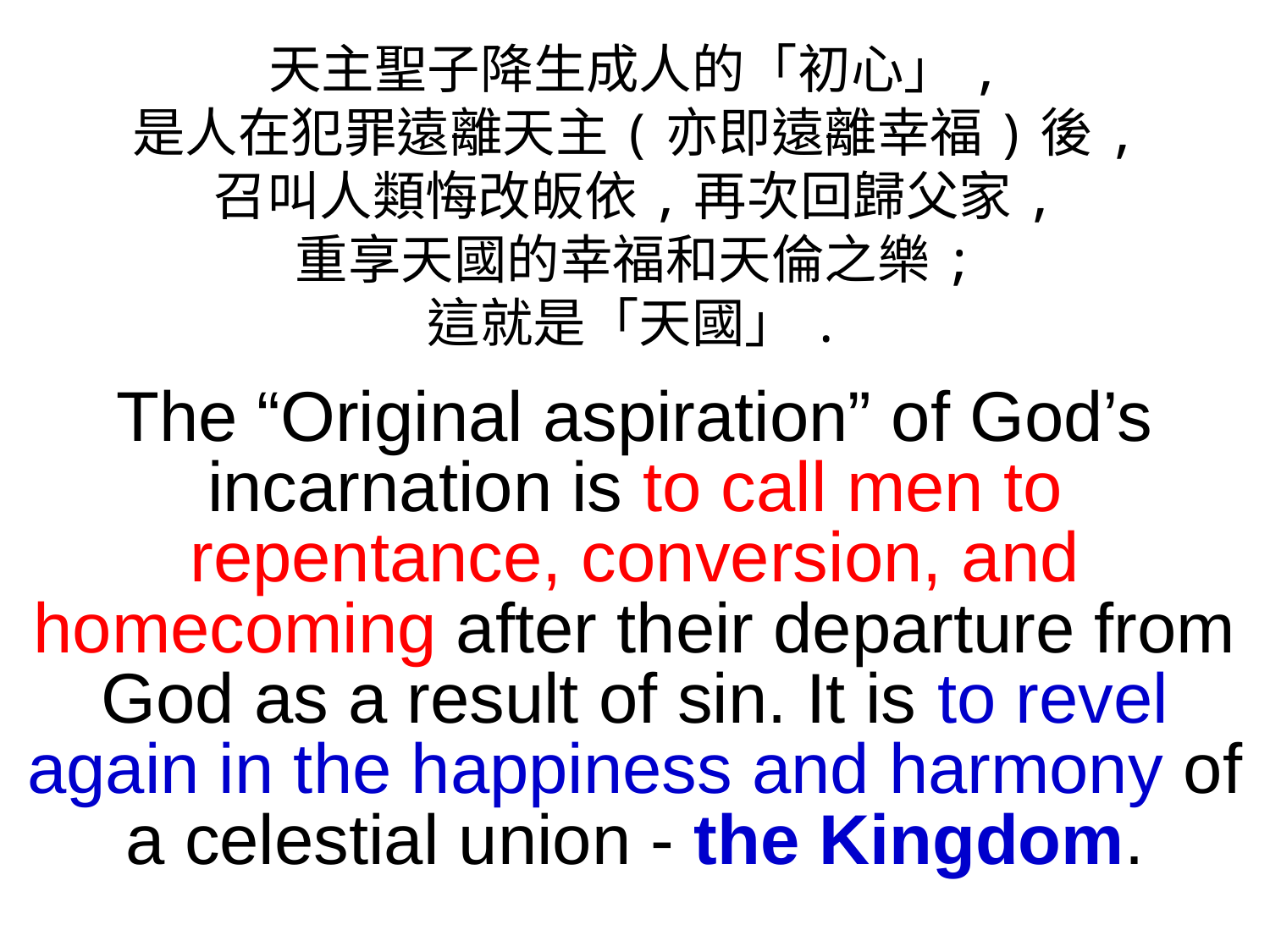

天主聖子降生成人的「初心」,
是人在犯罪遠離天主(亦即遠離幸福)後,
召叫人類悔改皈依,再次回歸父家,
重享天國的幸福和天倫之樂;
這就是「天國」.
The “Original aspiration” of God’s incarnation is to call men to repentance, conversion, and homecoming after their departure from God as a result of sin. It is to revel again in the happiness and harmony of a celestial union - the Kingdom.